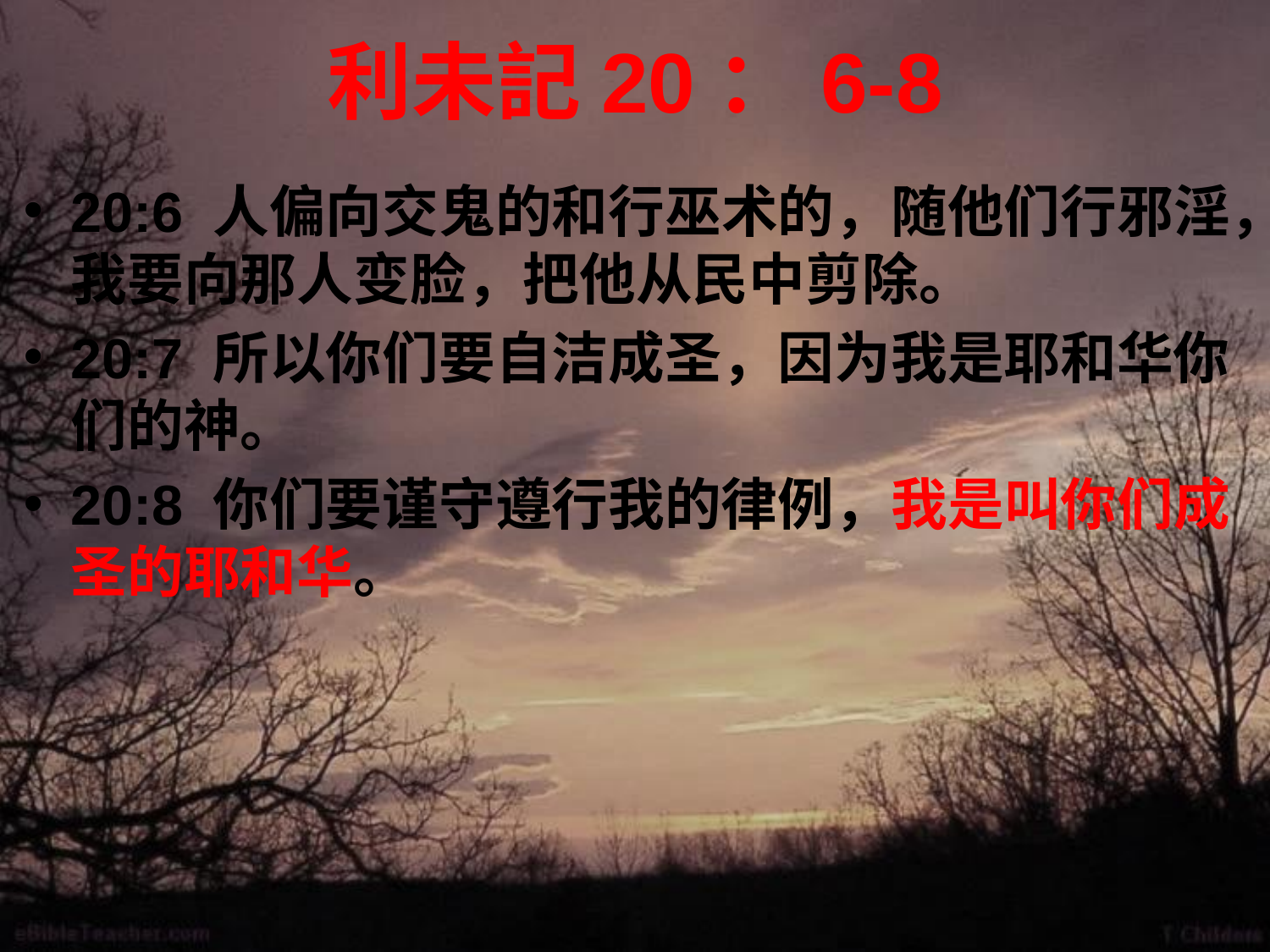

# 利未記20：6-8
20:6 人偏向交鬼的和行巫术的，随他们行邪淫，我要向那人变脸，把他从民中剪除。
20:7 所以你们要自洁成圣，因为我是耶和华你们的神。
20:8 你们要谨守遵行我的律例，我是叫你们成圣的耶和华。